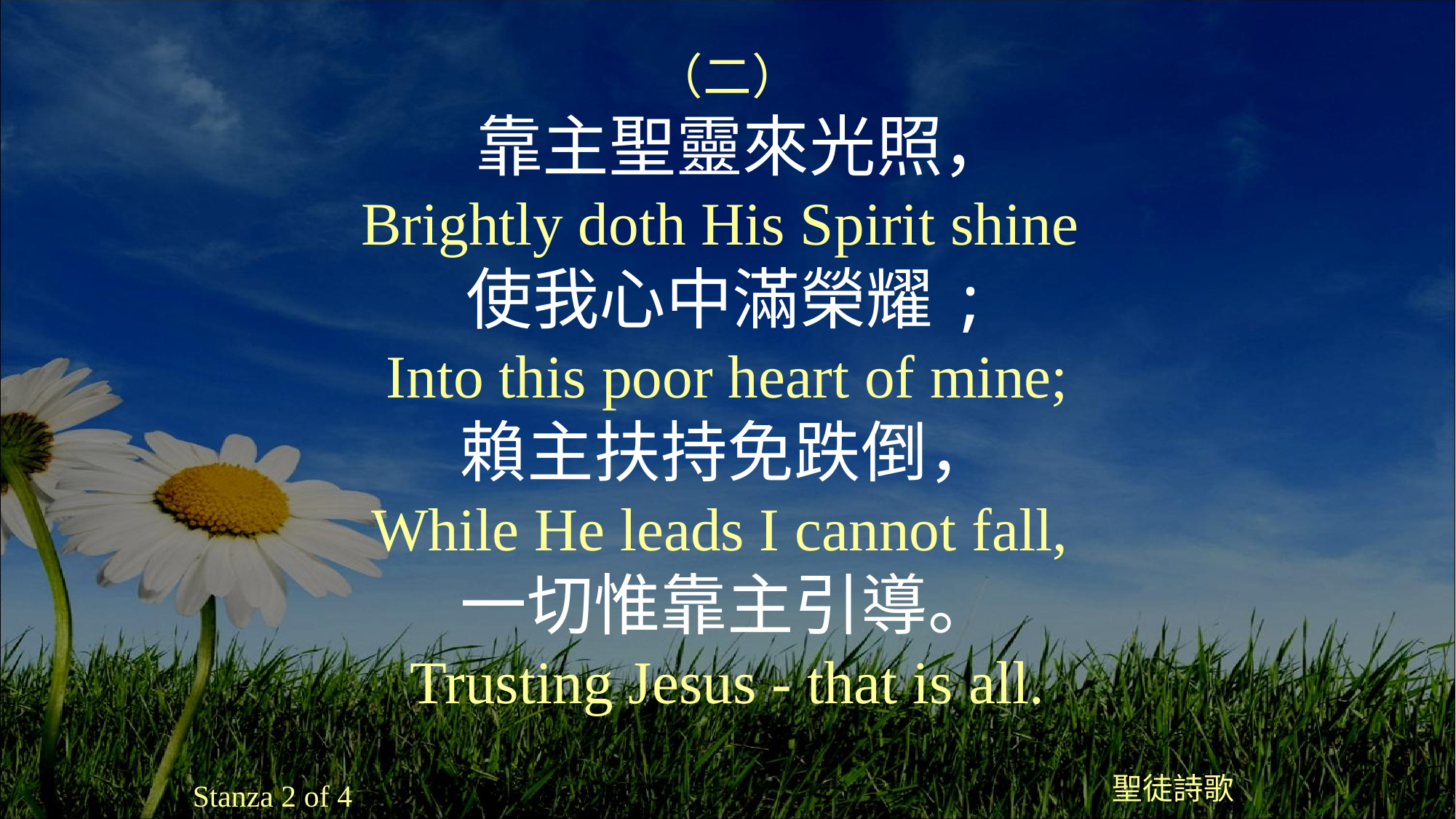

（二）
 靠主聖靈來光照，
Brightly doth His Spirit shine
使我心中滿榮耀;
Into this poor heart of mine;
賴主扶持免跌倒，
While He leads I cannot fall,
一切惟靠主引導。
Trusting Jesus - that is all.
聖徒詩歌
Stanza 2 of 4